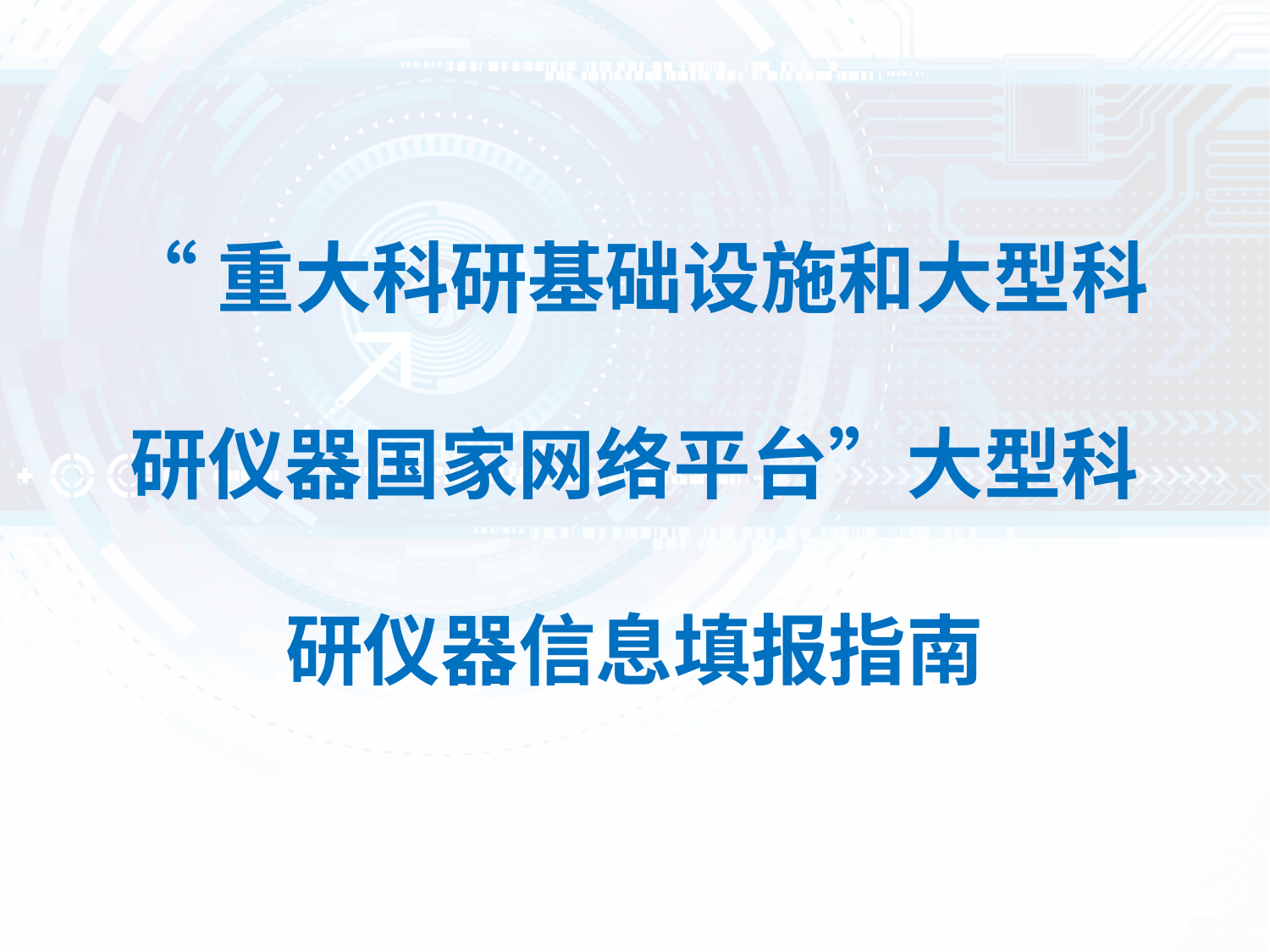

“重大科研基础设施和大型科研仪器国家网络平台”大型科研仪器信息填报指南